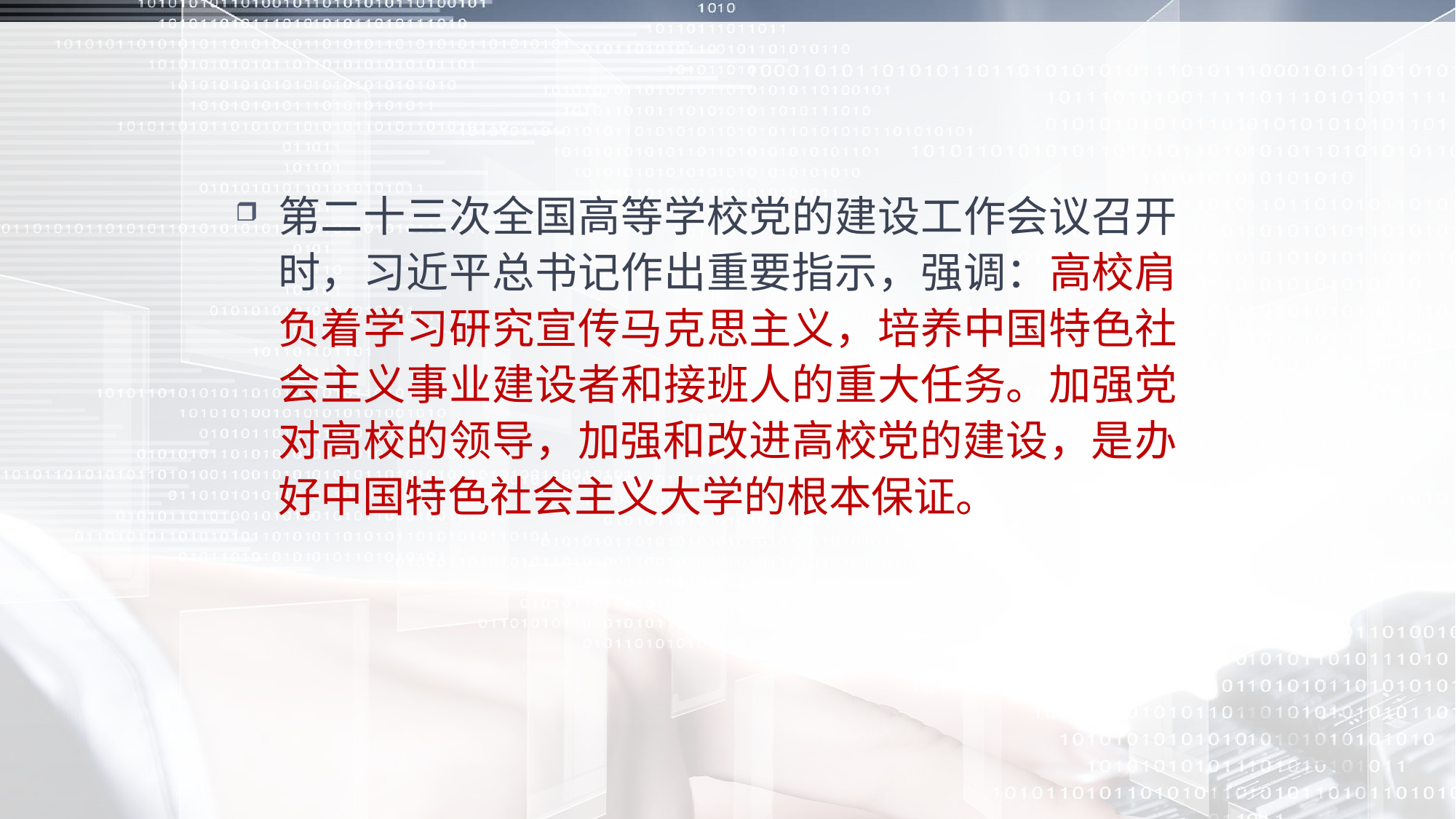

第二十三次全国高等学校党的建设工作会议召开时，习近平总书记作出重要指示，强调：高校肩负着学习研究宣传马克思主义，培养中国特色社会主义事业建设者和接班人的重大任务。加强党对高校的领导，加强和改进高校党的建设，是办好中国特色社会主义大学的根本保证。